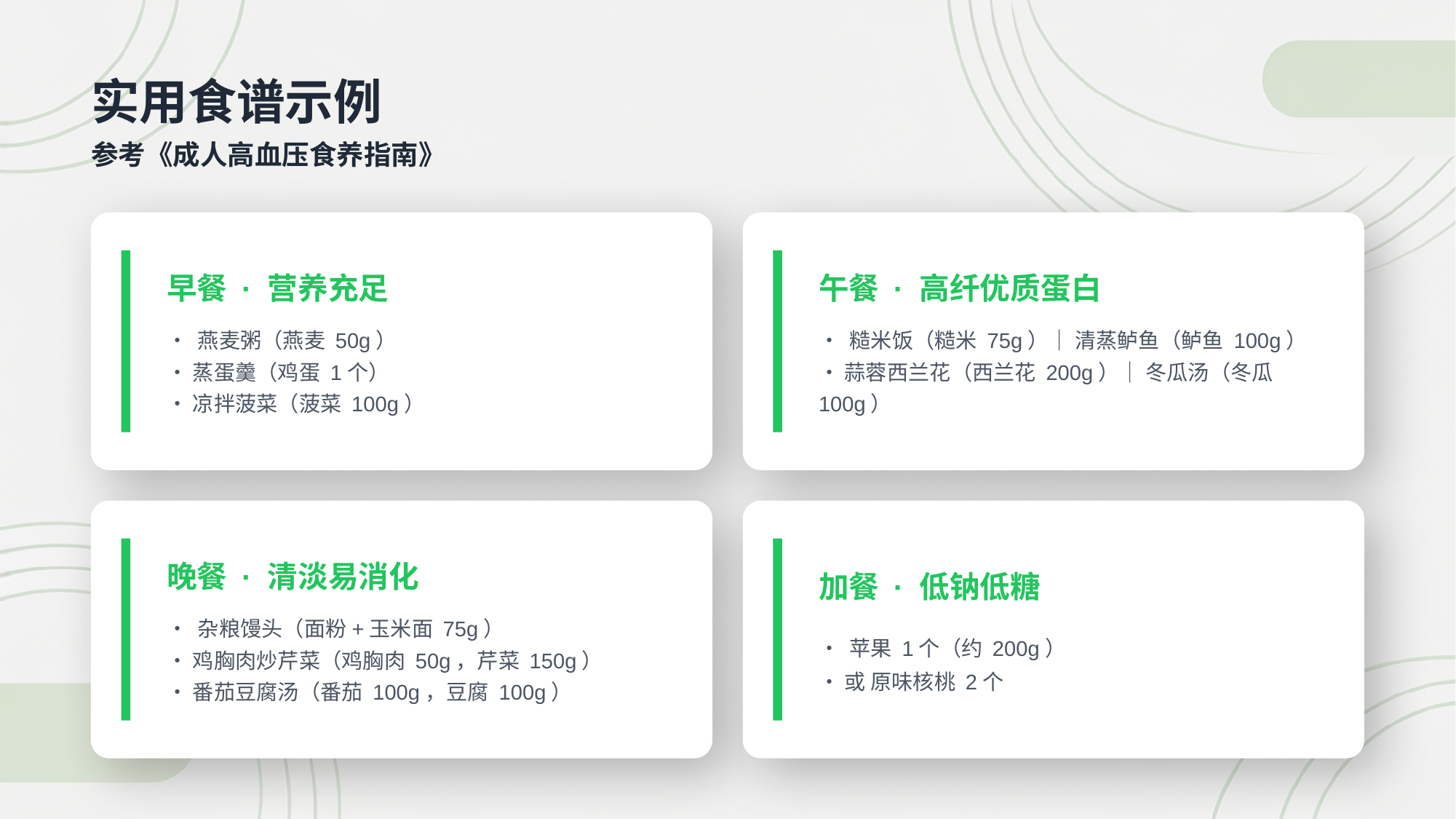

实用食谱示例
参考《成人高血压食养指南》

早餐 · 营养充足
• 燕麦粥（燕麦 50g）
• 蒸蛋羹（鸡蛋 1个）
• 凉拌菠菜（菠菜 100g）
午餐 · 高纤优质蛋白
• 糙米饭（糙米 75g）｜ 清蒸鲈鱼（鲈鱼 100g）
• 蒜蓉西兰花（西兰花 200g）｜ 冬瓜汤（冬瓜 100g）

晚餐 · 清淡易消化
• 杂粮馒头（面粉+玉米面 75g）
• 鸡胸肉炒芹菜（鸡胸肉 50g，芹菜 150g）
• 番茄豆腐汤（番茄 100g，豆腐 100g）
加餐 · 低钠低糖
• 苹果 1个（约 200g）
• 或 原味核桃 2个